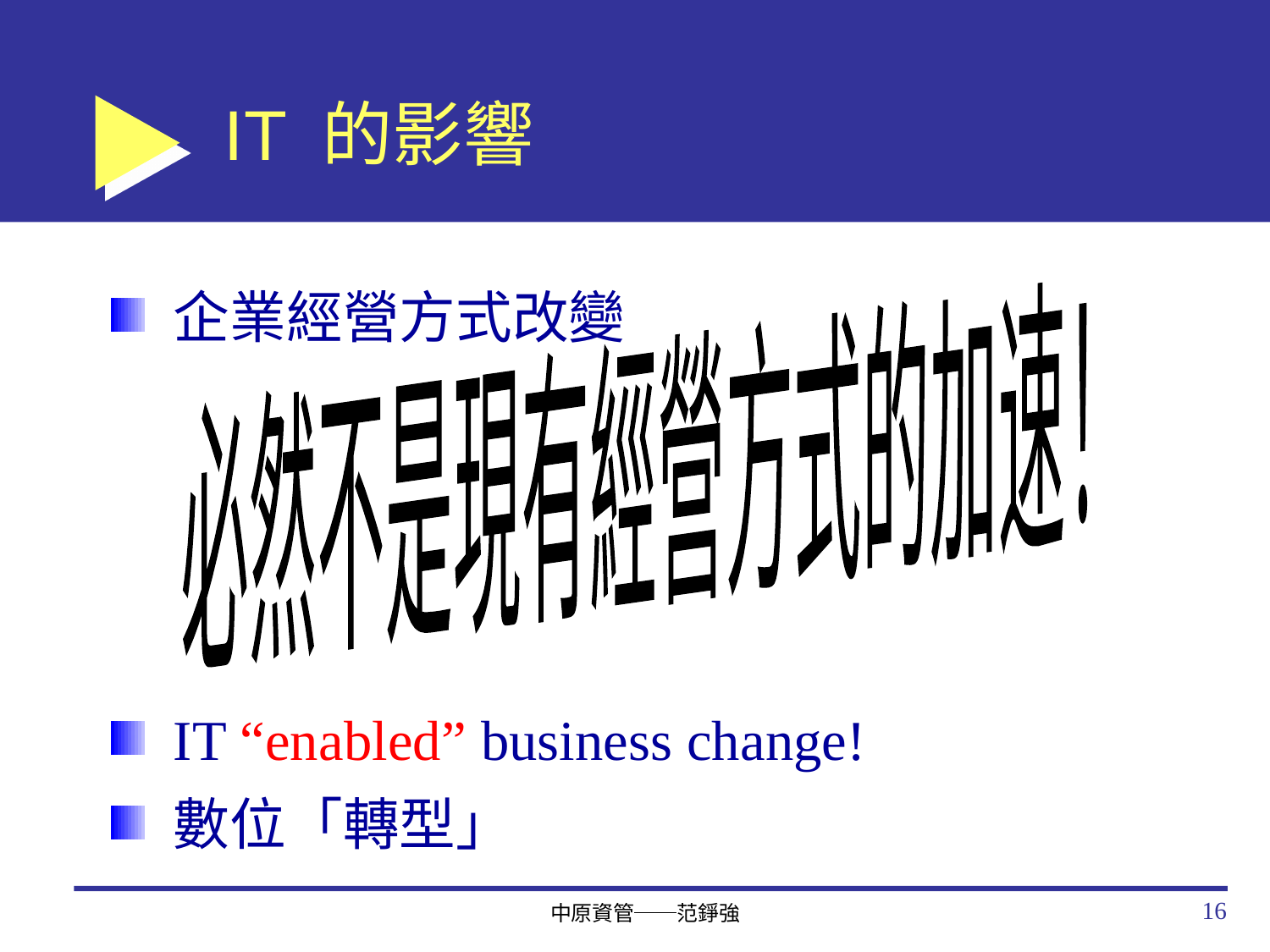

# IT 的影響
必然不是現有經營方式的加速！
企業經營方式改變

IT “enabled” business change!
數位「轉型」
16